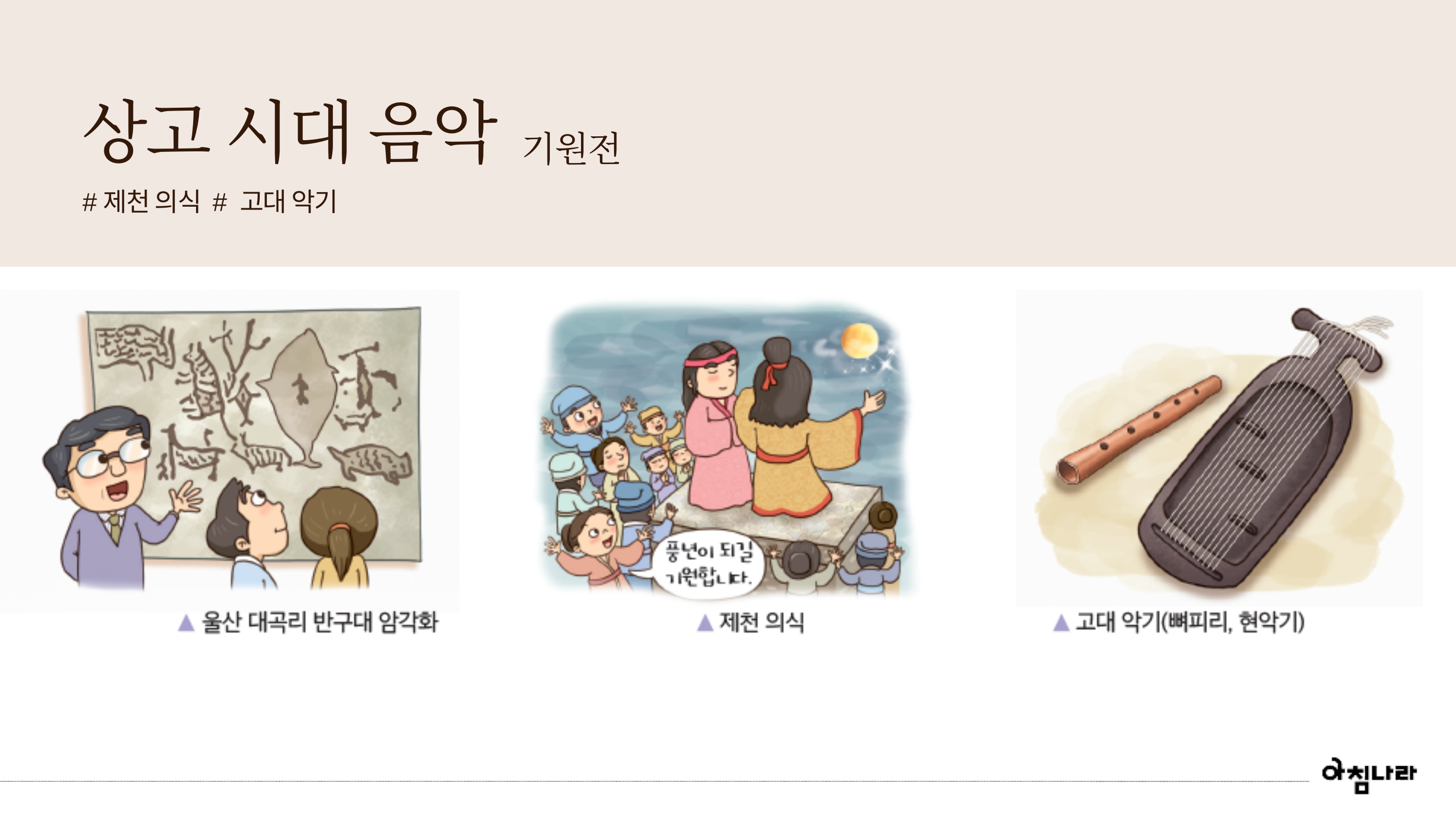

상고 시대 음악
기원전
#제천 의식 # 고대 악기